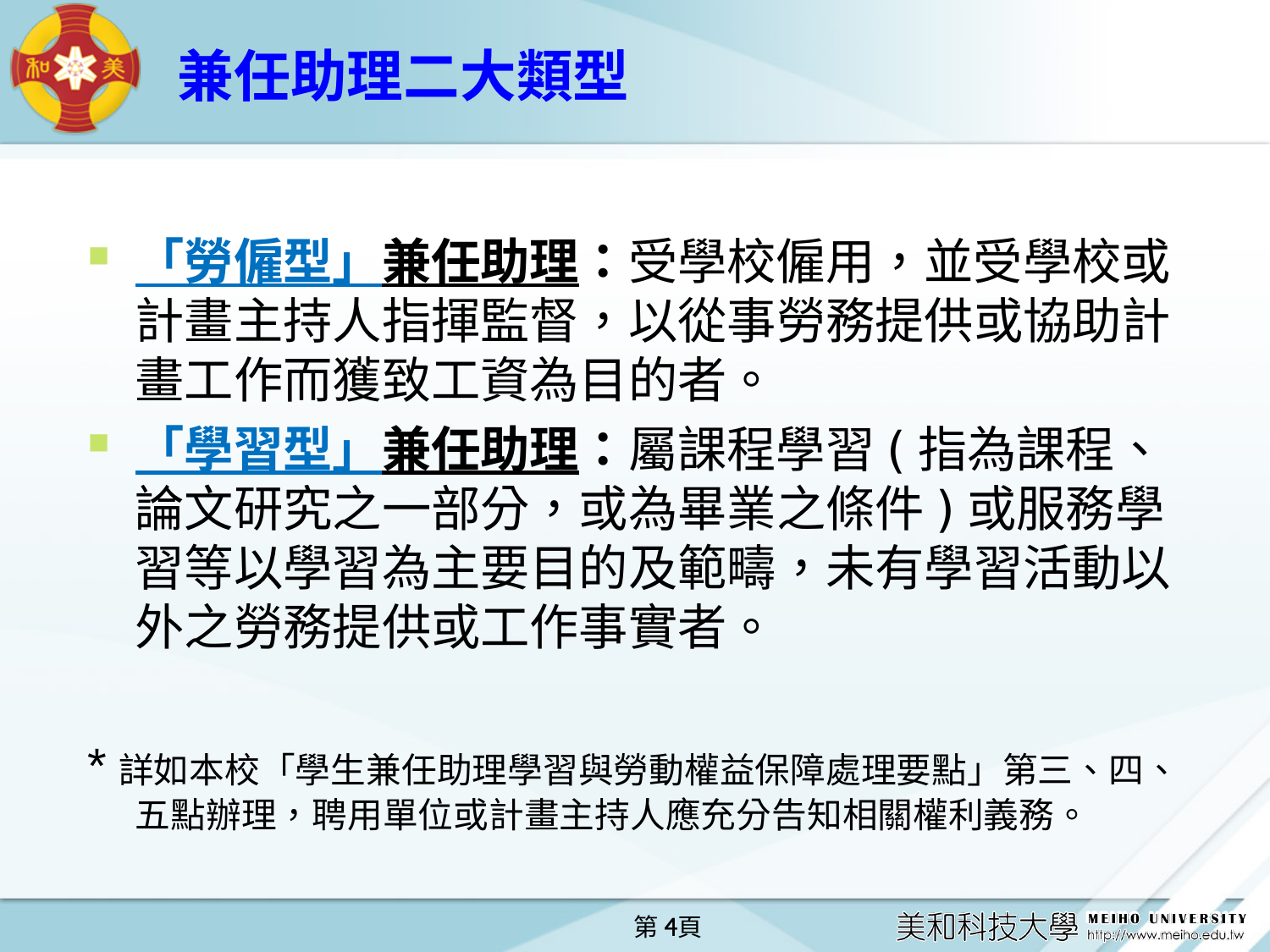

# 兼任助理二大類型
「勞僱型」兼任助理：受學校僱用，並受學校或計畫主持人指揮監督，以從事勞務提供或協助計畫工作而獲致工資為目的者。
「學習型」兼任助理：屬課程學習(指為課程、論文研究之一部分，或為畢業之條件)或服務學習等以學習為主要目的及範疇，未有學習活動以外之勞務提供或工作事實者。

*詳如本校「學生兼任助理學習與勞動權益保障處理要點」第三、四、五點辦理，聘用單位或計畫主持人應充分告知相關權利義務。